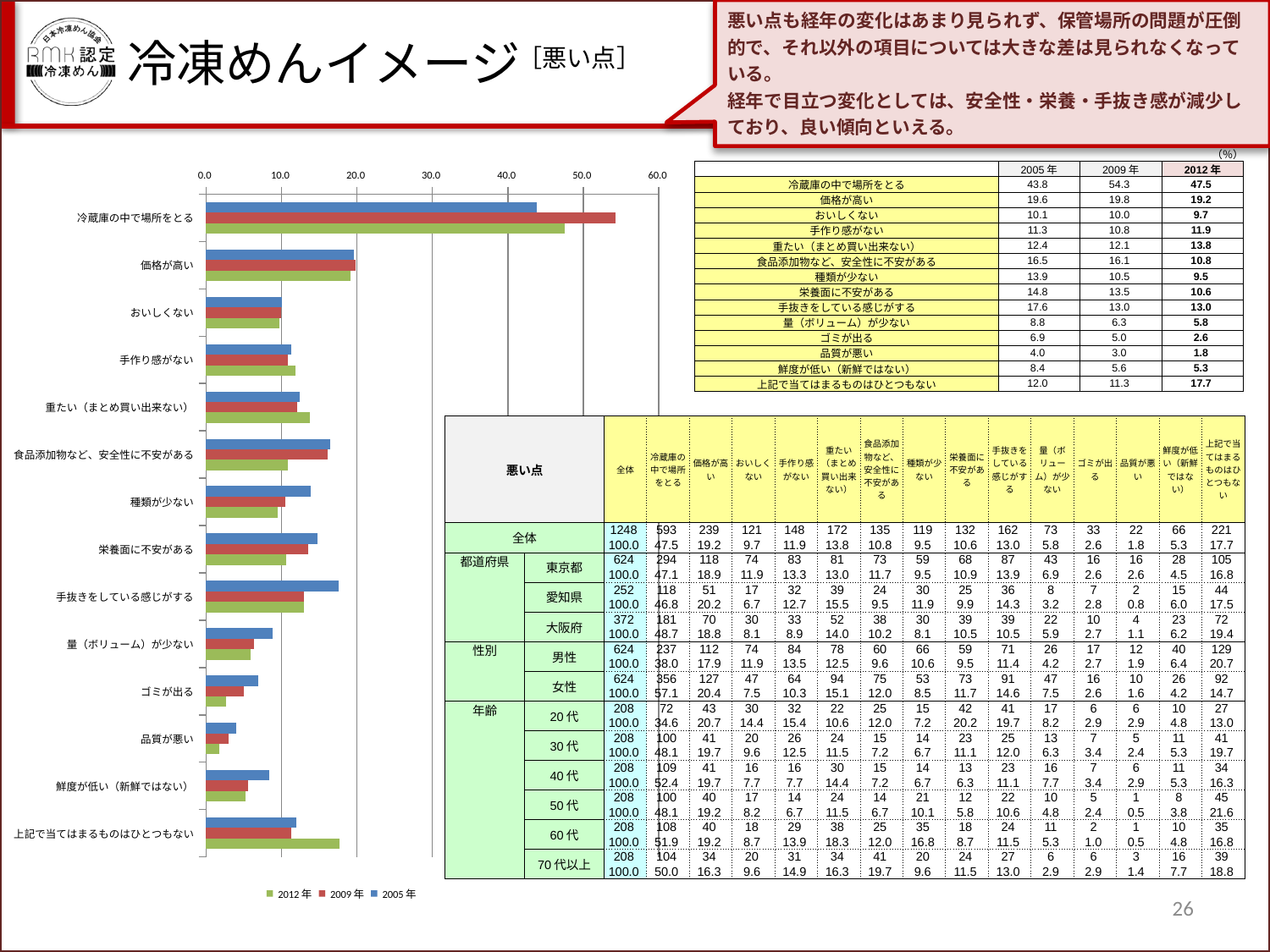

悪い点も経年の変化はあまり見られず、保管場所の問題が圧倒的で、それ以外の項目については大きな差は見られなくなっている。
経年で目立つ変化としては、安全性・栄養・手抜き感が減少しており、良い傾向といえる。
冷凍めんイメージ
［悪い点］
|  |  |  | （％） |
| --- | --- | --- | --- |
|  | 2005年 | 2009年 | 2012年 |
| 冷蔵庫の中で場所をとる | 43.8 | 54.3 | 47.5 |
| 価格が高い | 19.6 | 19.8 | 19.2 |
| おいしくない | 10.1 | 10.0 | 9.7 |
| 手作り感がない | 11.3 | 10.8 | 11.9 |
| 重たい（まとめ買い出来ない） | 12.4 | 12.1 | 13.8 |
| 食品添加物など、安全性に不安がある | 16.5 | 16.1 | 10.8 |
| 種類が少ない | 13.9 | 10.5 | 9.5 |
| 栄養面に不安がある | 14.8 | 13.5 | 10.6 |
| 手抜きをしている感じがする | 17.6 | 13.0 | 13.0 |
| 量（ボリューム）が少ない | 8.8 | 6.3 | 5.8 |
| ゴミが出る | 6.9 | 5.0 | 2.6 |
| 品質が悪い | 4.0 | 3.0 | 1.8 |
| 鮮度が低い（新鮮ではない） | 8.4 | 5.6 | 5.3 |
| 上記で当てはまるものはひとつもない | 12.0 | 11.3 | 17.7 |

### Chart

| Category | 2005年 | 2009年 | 2012年 |
|---|---|---|---|
| 冷蔵庫の中で場所をとる | 43.8 | 54.3 | 47.516025641025635 |
| 価格が高い | 19.6 | 19.8 | 19.150641025641033 |
| おいしくない | 10.1 | 10.0 | 9.695512820512821 |
| 手作り感がない | 11.3 | 10.8 | 11.85897435897436 |
| 重たい（まとめ買い出来ない） | 12.4 | 12.1 | 13.782051282051283 |
| 食品添加物など、安全性に不安がある | 16.5 | 16.1 | 10.817307692307702 |
| 種類が少ない | 13.9 | 10.5 | 9.535256410256409 |
| 栄養面に不安がある | 14.8 | 13.5 | 10.576923076923077 |
| 手抜きをしている感じがする | 17.6 | 13.0 | 12.980769230769253 |
| 量（ボリューム）が少ない | 8.8 | 6.3 | 5.849358974358975 |
| ゴミが出る | 6.9 | 5.0 | 2.644230769230769 |
| 品質が悪い | 4.0 | 3.0 | 1.7628205128205128 |
| 鮮度が低い（新鮮ではない） | 8.4 | 5.6 | 5.288461538461538 |
| 上記で当てはまるものはひとつもない | 12.0 | 11.3 | 17.708333333333275 |
| 悪い点 |  | 全体 | 冷蔵庫の中で場所をとる | 価格が高い | おいしくない | 手作り感がない | 重たい（まとめ買い出来ない） | 食品添加物など、安全性に不安がある | 種類が少ない | 栄養面に不安がある | 手抜きをしている感じがする | 量（ボリューム）が少ない | ゴミが出る | 品質が悪い | 鮮度が低い（新鮮ではない） | 上記で当てはまるものはひとつもない |
| --- | --- | --- | --- | --- | --- | --- | --- | --- | --- | --- | --- | --- | --- | --- | --- | --- |
| 全体 |  | 1248 | 593 | 239 | 121 | 148 | 172 | 135 | 119 | 132 | 162 | 73 | 33 | 22 | 66 | 221 |
|  |  | 100.0 | 47.5 | 19.2 | 9.7 | 11.9 | 13.8 | 10.8 | 9.5 | 10.6 | 13.0 | 5.8 | 2.6 | 1.8 | 5.3 | 17.7 |
| 都道府県 | 東京都 | 624 | 294 | 118 | 74 | 83 | 81 | 73 | 59 | 68 | 87 | 43 | 16 | 16 | 28 | 105 |
|  |  | 100.0 | 47.1 | 18.9 | 11.9 | 13.3 | 13.0 | 11.7 | 9.5 | 10.9 | 13.9 | 6.9 | 2.6 | 2.6 | 4.5 | 16.8 |
|  | 愛知県 | 252 | 118 | 51 | 17 | 32 | 39 | 24 | 30 | 25 | 36 | 8 | 7 | 2 | 15 | 44 |
|  |  | 100.0 | 46.8 | 20.2 | 6.7 | 12.7 | 15.5 | 9.5 | 11.9 | 9.9 | 14.3 | 3.2 | 2.8 | 0.8 | 6.0 | 17.5 |
|  | 大阪府 | 372 | 181 | 70 | 30 | 33 | 52 | 38 | 30 | 39 | 39 | 22 | 10 | 4 | 23 | 72 |
|  |  | 100.0 | 48.7 | 18.8 | 8.1 | 8.9 | 14.0 | 10.2 | 8.1 | 10.5 | 10.5 | 5.9 | 2.7 | 1.1 | 6.2 | 19.4 |
| 性別 | 男性 | 624 | 237 | 112 | 74 | 84 | 78 | 60 | 66 | 59 | 71 | 26 | 17 | 12 | 40 | 129 |
|  |  | 100.0 | 38.0 | 17.9 | 11.9 | 13.5 | 12.5 | 9.6 | 10.6 | 9.5 | 11.4 | 4.2 | 2.7 | 1.9 | 6.4 | 20.7 |
|  | 女性 | 624 | 356 | 127 | 47 | 64 | 94 | 75 | 53 | 73 | 91 | 47 | 16 | 10 | 26 | 92 |
|  |  | 100.0 | 57.1 | 20.4 | 7.5 | 10.3 | 15.1 | 12.0 | 8.5 | 11.7 | 14.6 | 7.5 | 2.6 | 1.6 | 4.2 | 14.7 |
| 年齢 | 20代 | 208 | 72 | 43 | 30 | 32 | 22 | 25 | 15 | 42 | 41 | 17 | 6 | 6 | 10 | 27 |
|  |  | 100.0 | 34.6 | 20.7 | 14.4 | 15.4 | 10.6 | 12.0 | 7.2 | 20.2 | 19.7 | 8.2 | 2.9 | 2.9 | 4.8 | 13.0 |
|  | 30代 | 208 | 100 | 41 | 20 | 26 | 24 | 15 | 14 | 23 | 25 | 13 | 7 | 5 | 11 | 41 |
|  |  | 100.0 | 48.1 | 19.7 | 9.6 | 12.5 | 11.5 | 7.2 | 6.7 | 11.1 | 12.0 | 6.3 | 3.4 | 2.4 | 5.3 | 19.7 |
|  | 40代 | 208 | 109 | 41 | 16 | 16 | 30 | 15 | 14 | 13 | 23 | 16 | 7 | 6 | 11 | 34 |
|  |  | 100.0 | 52.4 | 19.7 | 7.7 | 7.7 | 14.4 | 7.2 | 6.7 | 6.3 | 11.1 | 7.7 | 3.4 | 2.9 | 5.3 | 16.3 |
|  | 50代 | 208 | 100 | 40 | 17 | 14 | 24 | 14 | 21 | 12 | 22 | 10 | 5 | 1 | 8 | 45 |
|  |  | 100.0 | 48.1 | 19.2 | 8.2 | 6.7 | 11.5 | 6.7 | 10.1 | 5.8 | 10.6 | 4.8 | 2.4 | 0.5 | 3.8 | 21.6 |
|  | 60代 | 208 | 108 | 40 | 18 | 29 | 38 | 25 | 35 | 18 | 24 | 11 | 2 | 1 | 10 | 35 |
|  |  | 100.0 | 51.9 | 19.2 | 8.7 | 13.9 | 18.3 | 12.0 | 16.8 | 8.7 | 11.5 | 5.3 | 1.0 | 0.5 | 4.8 | 16.8 |
|  | 70代以上 | 208 | 104 | 34 | 20 | 31 | 34 | 41 | 20 | 24 | 27 | 6 | 6 | 3 | 16 | 39 |
|  |  | 100.0 | 50.0 | 16.3 | 9.6 | 14.9 | 16.3 | 19.7 | 9.6 | 11.5 | 13.0 | 2.9 | 2.9 | 1.4 | 7.7 | 18.8 |
26